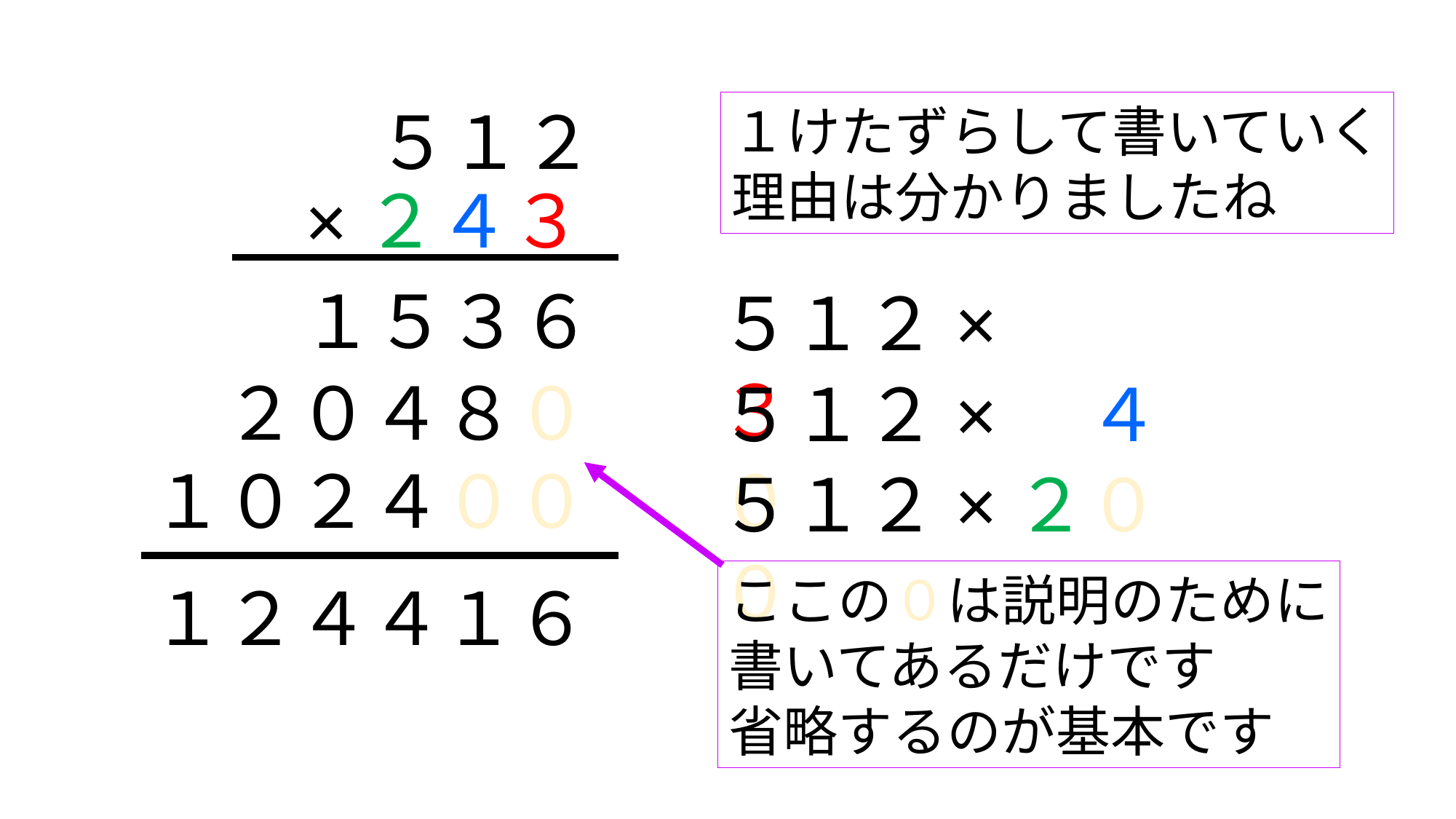

５１２
１けたずらして書いていく
理由は分かりましたね
×２４３
１５３６
５１２×　　３
２０４８０
５１２×　４０
１０２４００
５１２×２００
ここの０は説明のために
書いてあるだけです
省略するのが基本です
１２４４１６